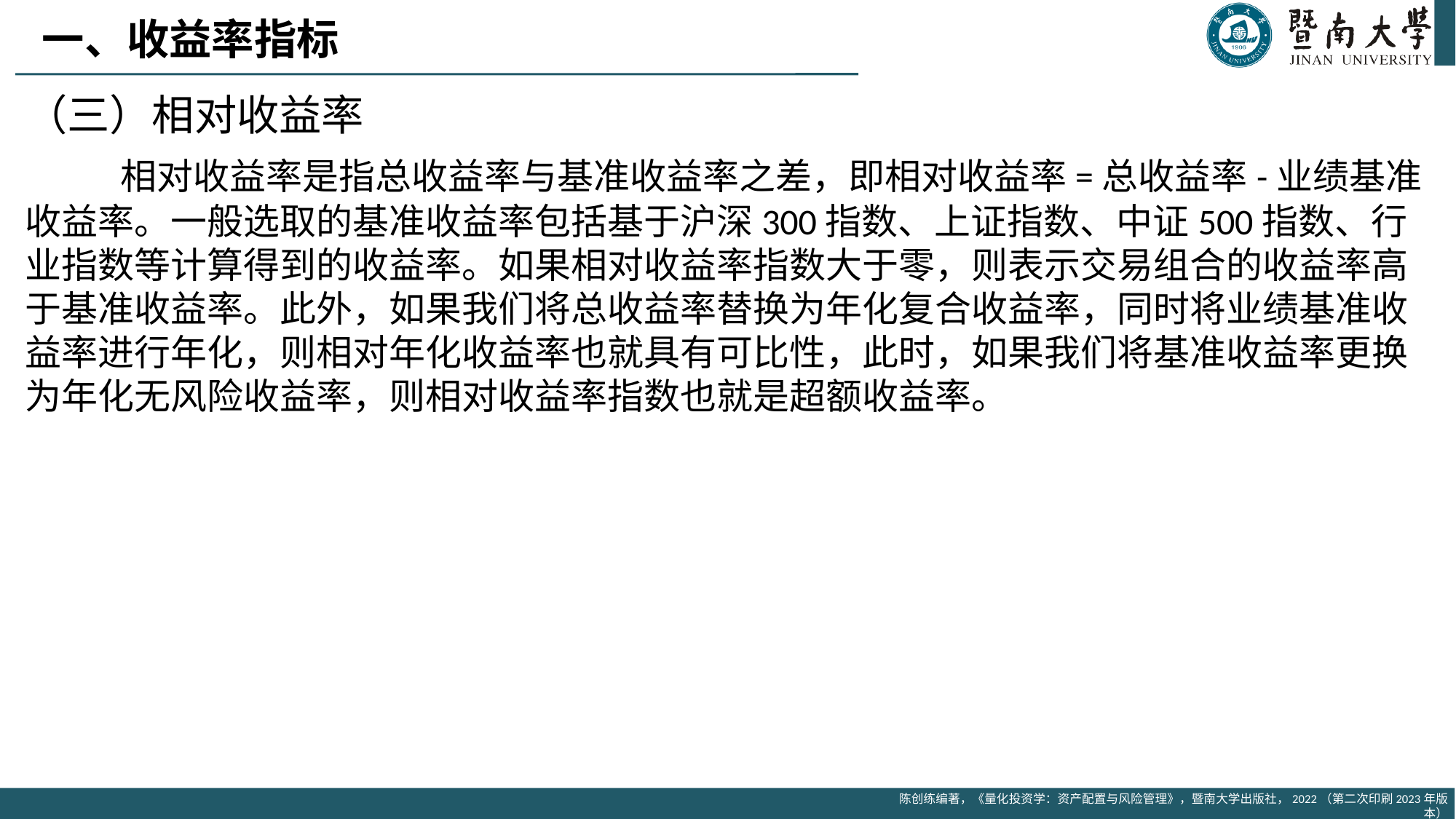

# 一、收益率指标
（三）相对收益率
         相对收益率是指总收益率与基准收益率之差，即相对收益率=总收益率-业绩基准收益率。一般选取的基准收益率包括基于沪深300指数、上证指数、中证500指数、行业指数等计算得到的收益率。如果相对收益率指数大于零，则表示交易组合的收益率高于基准收益率。此外，如果我们将总收益率替换为年化复合收益率，同时将业绩基准收益率进行年化，则相对年化收益率也就具有可比性，此时，如果我们将基准收益率更换为年化无风险收益率，则相对收益率指数也就是超额收益率。